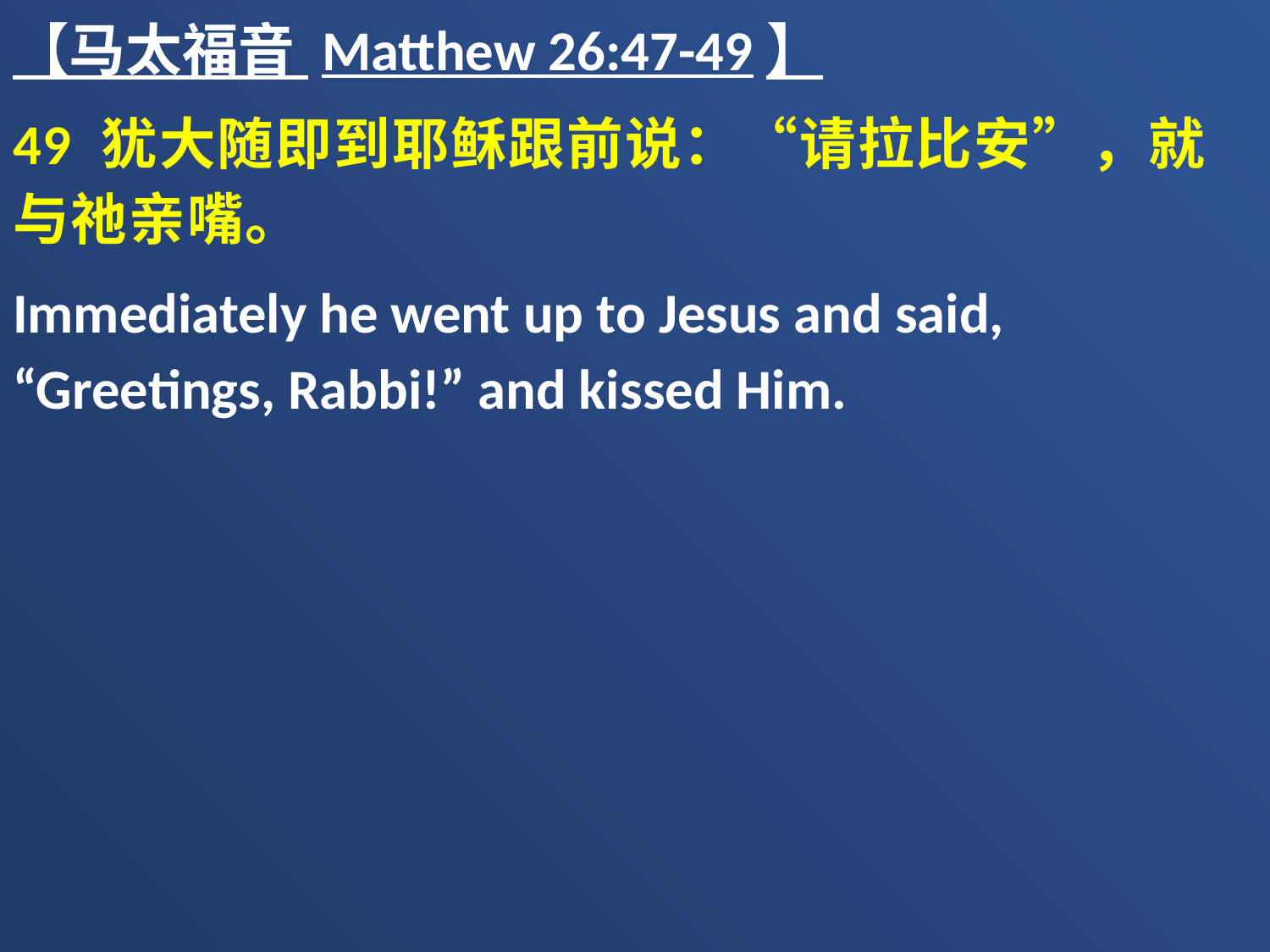

【马太福音 Matthew 26:47-49】
49 犹大随即到耶稣跟前说：“请拉比安”，就与祂亲嘴。
Immediately he went up to Jesus and said, “Greetings, Rabbi!” and kissed Him.